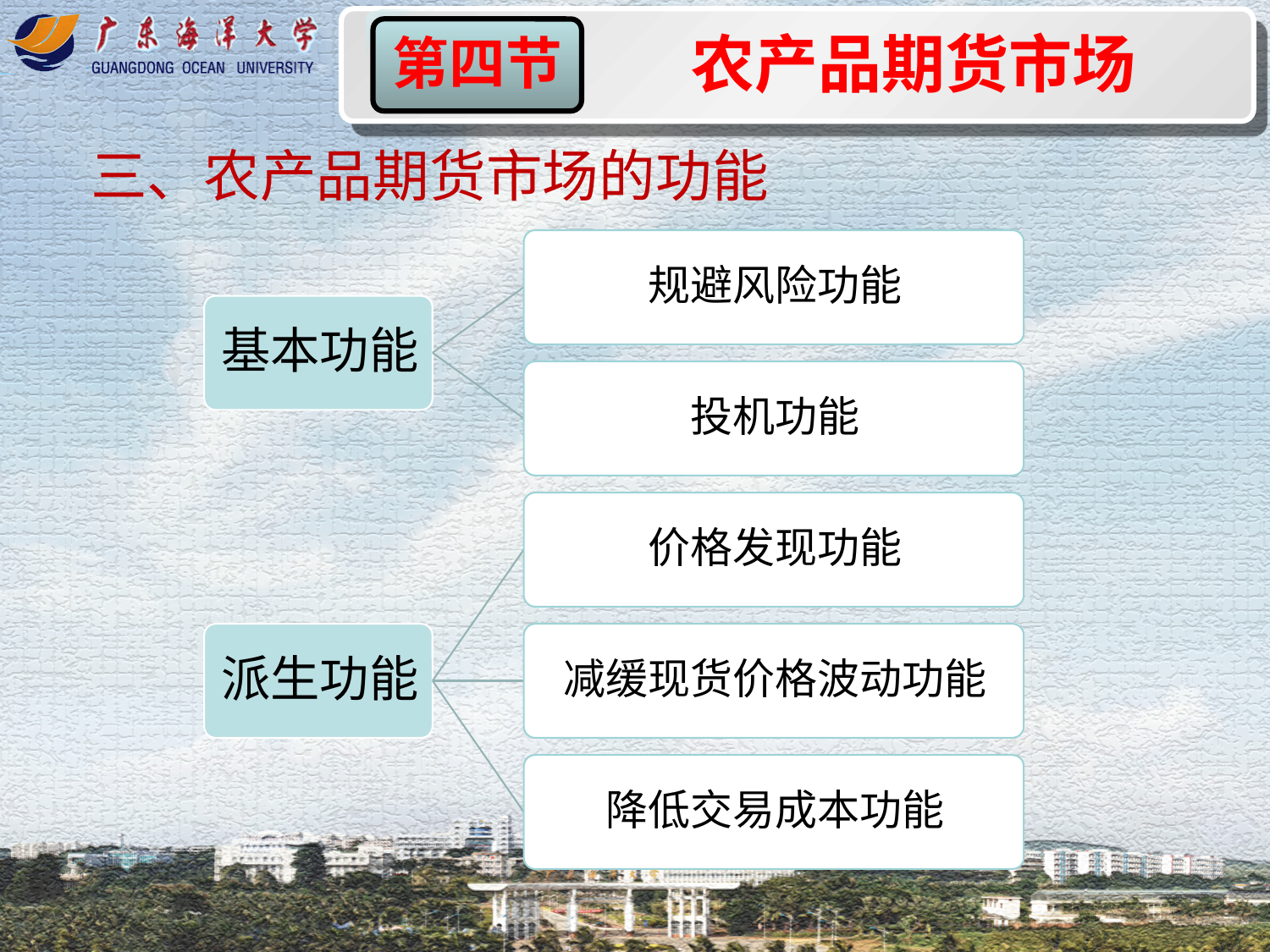

农产品期货市场

第四节
三、农产品期货市场的功能
基本功能

规避风险功能

投机功能
派生功能

价格发现功能

减缓现货价格波动功能

降低交易成本功能